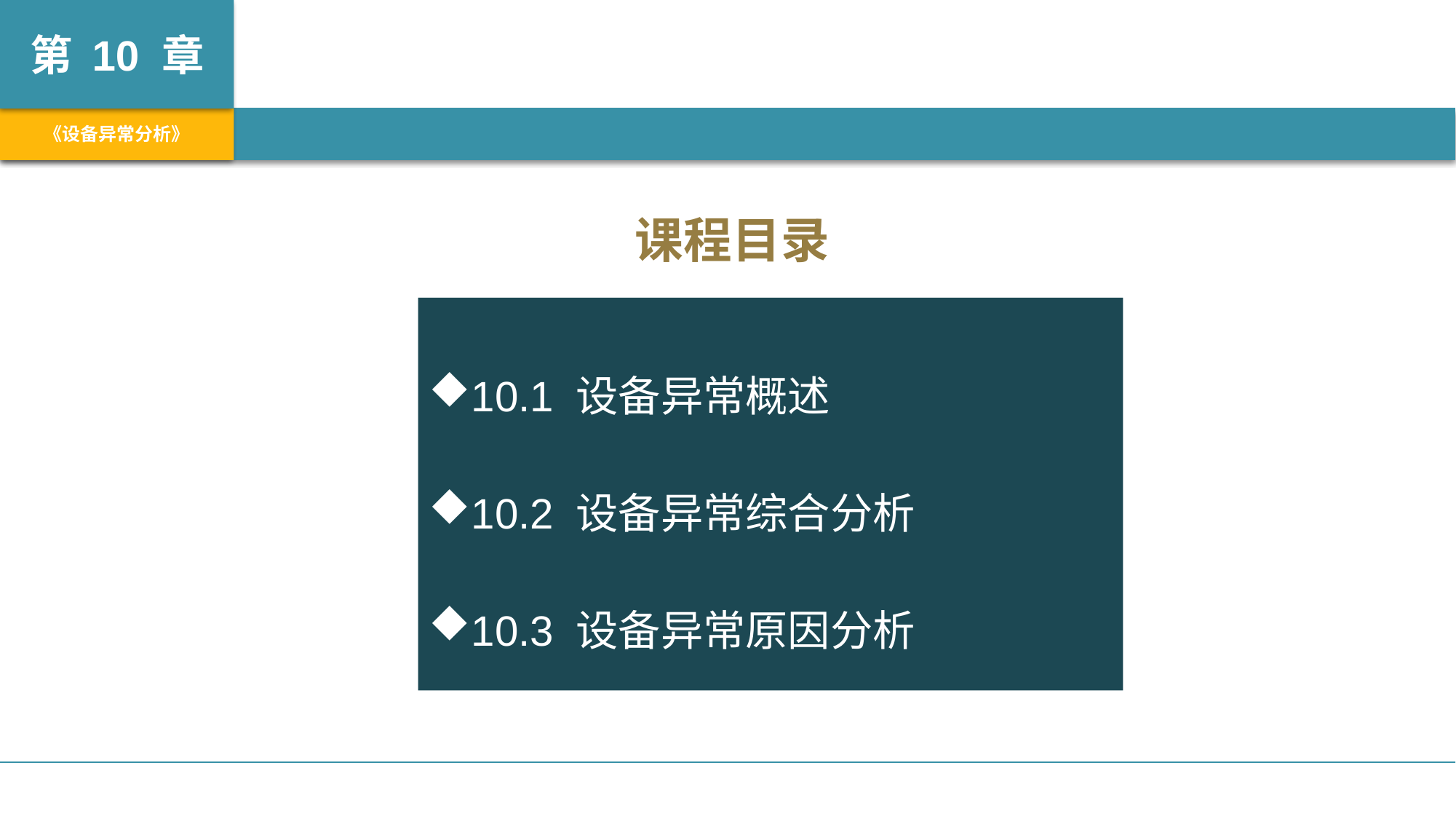

课程目录
10.1 设备异常概述
10.2 设备异常综合分析
10.3 设备异常原因分析